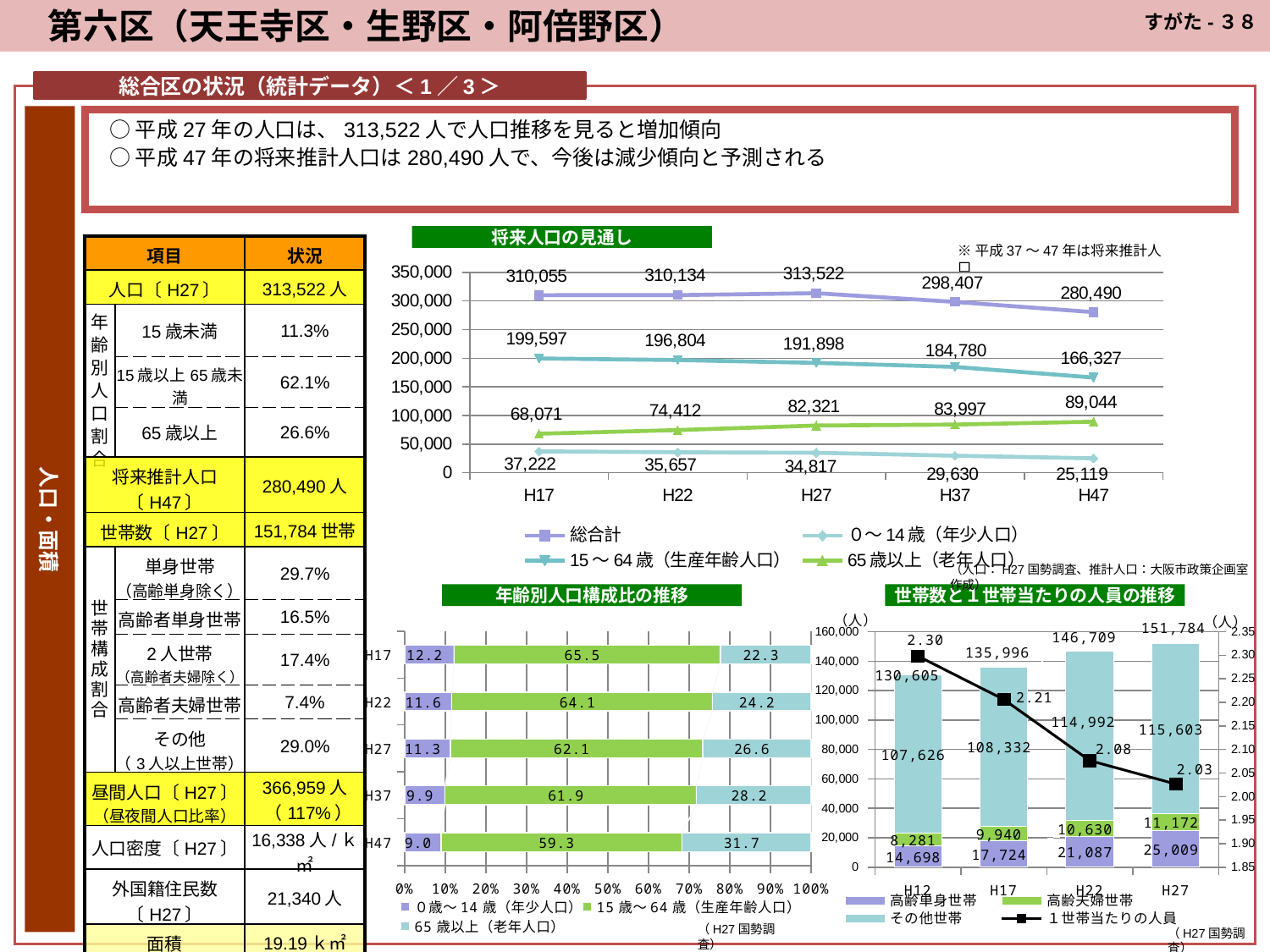

第六区（天王寺区・生野区・阿倍野区）
すがた-３８
総合区の状況（統計データ）＜1／3＞

人口・面積

○平成27年の人口は、313,522人で人口推移を見ると増加傾向
○平成47年の将来推計人口は280,490人で、今後は減少傾向と予測される
将来人口の見通し
| 項目 |  | 状況 |
| --- | --- | --- |
| 人口〔H27〕 |  | 313,522人 |
| 年齢別人口割合 | 15歳未満 | 11.3% |
|  | 15歳以上65歳未満 | 62.1% |
|  | 65歳以上 | 26.6% |
| 将来推計人口〔H47〕 |  | 280,490人 |
| 世帯数〔H27〕 |  | 151,784世帯 |
| 世帯構成割合 | 単身世帯 （高齢単身除く） | 29.7% |
|  | 高齢者単身世帯 | 16.5% |
|  | 2人世帯 （高齢者夫婦除く） | 17.4% |
|  | 高齢者夫婦世帯 | 7.4% |
|  | その他 （3人以上世帯） | 29.0% |
| 昼間人口〔H27〕 （昼夜間人口比率） |  | 366,959人（117%） |
| 人口密度〔H27〕 |  | 16,338人/ｋ㎡ |
| 外国籍住民数〔H27〕 |  | 21,340人 |
| 面積 |  | 19.19ｋ㎡ |
※平成37～47年は将来推計人口

### Chart

| Category | 総合計 | ０～14歳（年少人口） | 15～64歳（生産年齢人口） | 65歳以上（老年人口） |
|---|---|---|---|---|
| H17 | 310055.0 | 37222.0 | 199597.0 | 68071.0 |
| H22 | 310134.0 | 35657.0 | 196804.0 | 74412.0 |
| H27 | 313522.0 | 34817.0 | 191898.0 | 82321.0 |
| H37 | 298406.8970209331 | 29630.39708420275 | 184779.98042417062 | 83996.51951256009 |
| H47 | 280490.1878005282 | 25118.723297156 | 166327.37936602568 | 89044.08513734578 |
（人口：H27国勢調査、推計人口：大阪市政策企画室作成）
年齢別人口構成比の推移
世帯数と１世帯当たりの人員の推移

### Chart

| Category | 高齢単身世帯 | 高齢夫婦世帯 | その他世帯 |  | １世帯当たりの人員 |
|---|---|---|---|---|---|
| H12 | 14698.0 | 8281.0 | 107626.0 | 130605.0 | 2.2982274798055204 |
| H17 | 17724.0 | 9940.0 | 108332.0 | 135996.0 | 2.2060060590017354 |
| H22 | 21087.0 | 10630.0 | 114992.0 | 146709.0 | 2.0762529906139173 |
| H27 | 25009.0 | 11172.0 | 115603.0 | 151784.0 | 2.0264586517683023 |

### Chart

| Category | ０歳～14歳（年少人口） | 15歳～64歳（生産年齢人口） | 65歳以上（老年人口） |
|---|---|---|---|
| H47 | 8.955294833707825 | 59.29882277533037 | 31.74588239096249 |
| H37 | 9.929528231421305 | 61.9221547051605 | 28.200000000000003 |
| H27 | 11.266324958904464 | 62.095678173416694 | 26.63799686767913 |
| H22 | 11.619464729709074 | 64.1320676631701 | 24.24846760712049 |
| H17 | 12.208337433172618 | 65.46524976220933 | 22.32641280461806 |
（H27国勢調査）
（H27国勢調査）